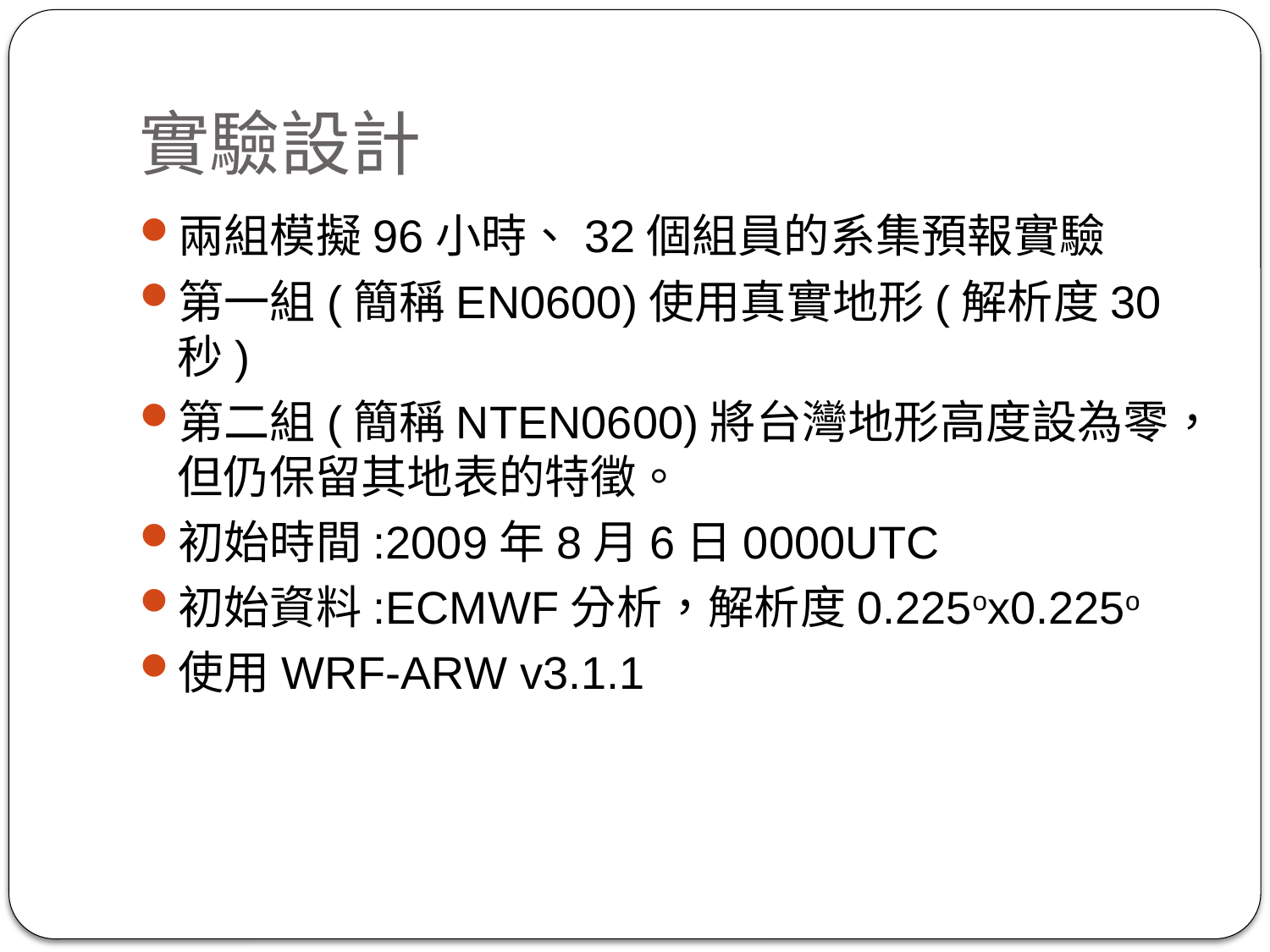

# 實驗設計
兩組模擬96小時、32個組員的系集預報實驗
第一組(簡稱EN0600)使用真實地形(解析度30秒)
第二組(簡稱NTEN0600)將台灣地形高度設為零，但仍保留其地表的特徵。
初始時間:2009年8月6日0000UTC
初始資料:ECMWF分析，解析度0.225ox0.225o
使用WRF-ARW v3.1.1